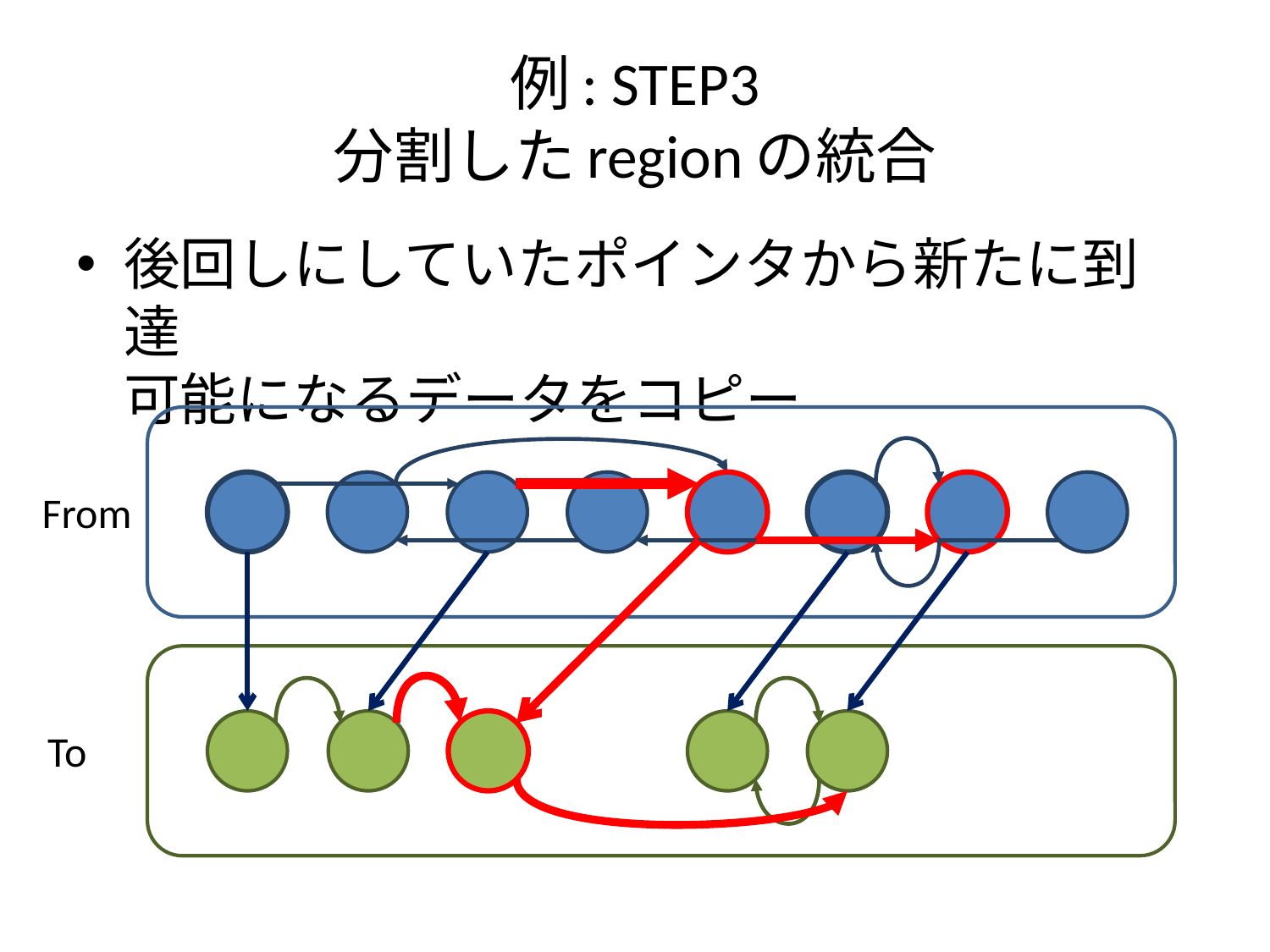

# 例: STEP3 分割したregionの統合
後回しにしていたポインタから新たに到達
可能になるデータをコピー

From

To